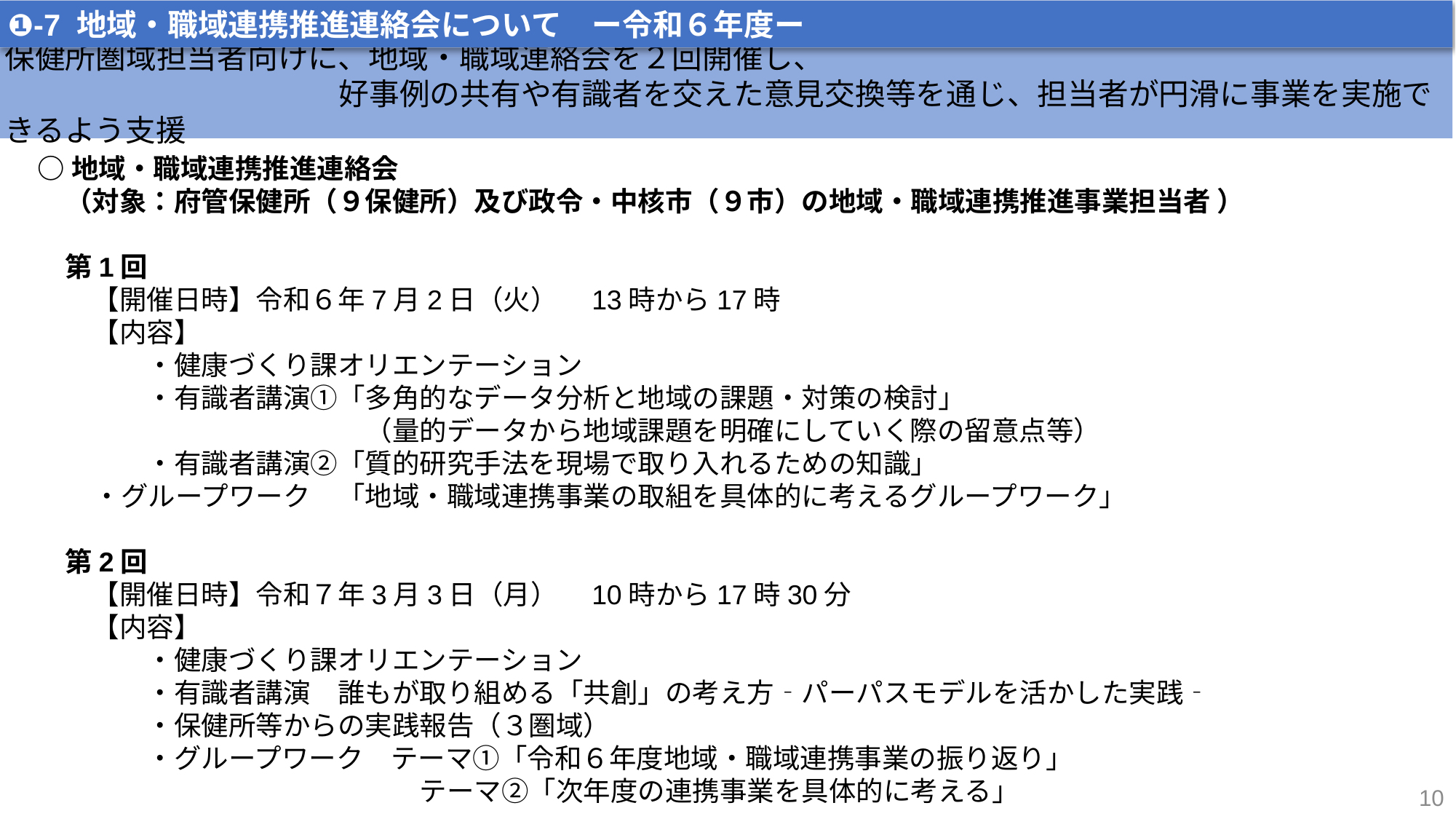

❶-7 地域・職域連携推進連絡会について　ー令和６年度ー
保健所圏域担当者向けに、地域・職域連絡会を２回開催し、
　　　　　　　　　　　好事例の共有や有識者を交えた意見交換等を通じ、担当者が円滑に事業を実施できるよう支援
○地域・職域連携推進連絡会
　（対象：府管保健所（９保健所）及び政令・中核市（９市）の地域・職域連携推進事業担当者 ）

　第1回
　　【開催日時】令和６年7月2日（火）　13時から17時
　　【内容】
　　　　・健康づくり課オリエンテーション
　　　　・有識者講演①「多角的なデータ分析と地域の課題・対策の検討」
　　　　　　　　　　　　（量的データから地域課題を明確にしていく際の留意点等）
　　　　・有識者講演②「質的研究手法を現場で取り入れるための知識」
        ・グループワーク　「地域・職域連携事業の取組を具体的に考えるグループワーク」

　第2回
　　【開催日時】令和７年3月3日（月）　10時から17時30分
　　【内容】
　　　　・健康づくり課オリエンテーション
　　　　・有識者講演　誰もが取り組める「共創」の考え方‐パーパスモデルを活かした実践‐
　　　　・保健所等からの実践報告（３圏域）
　　　　・グループワーク　テーマ①「令和６年度地域・職域連携事業の振り返り」
　　　　　　　　　　　　　　テーマ②「次年度の連携事業を具体的に考える」

10